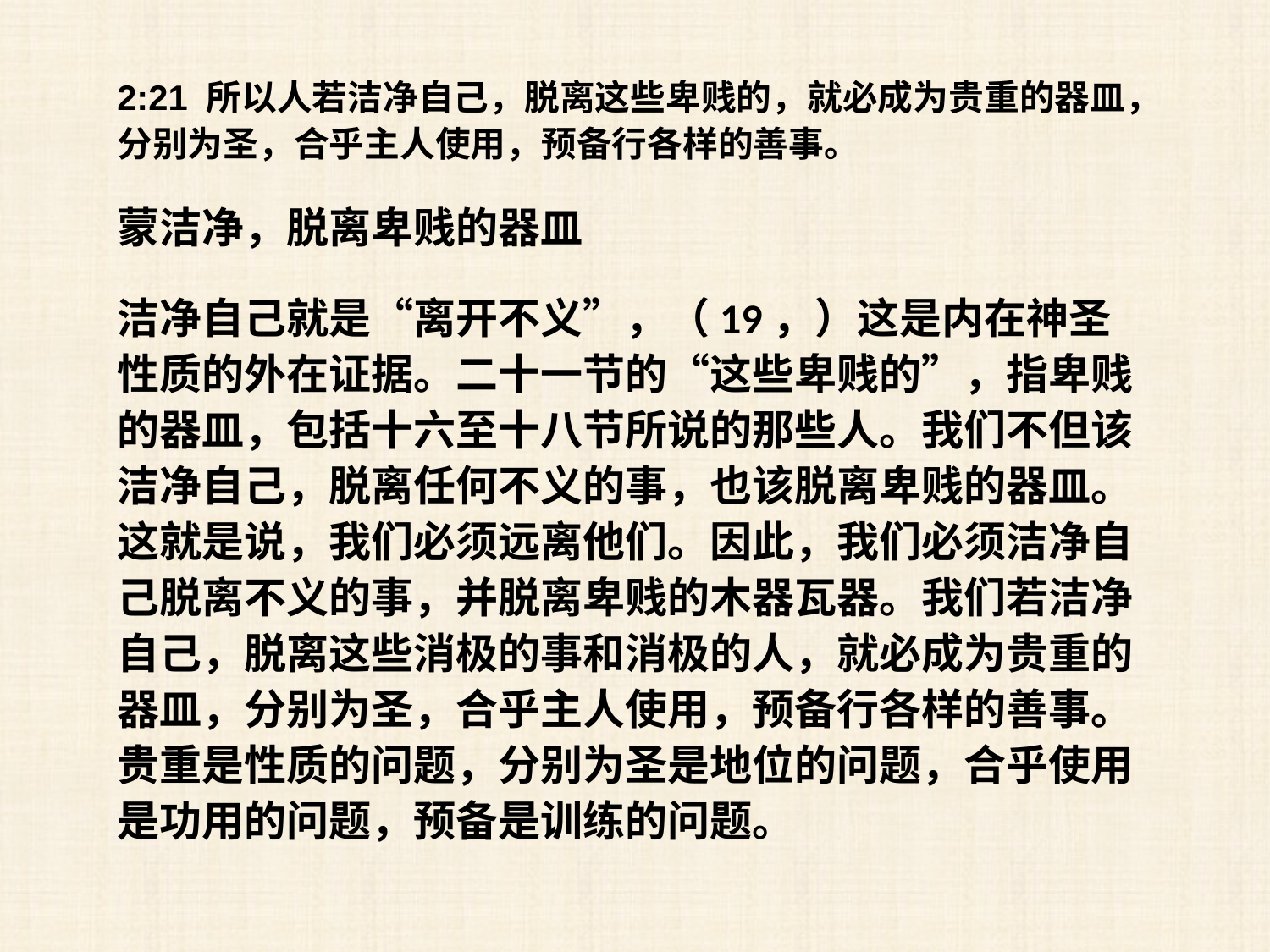

2:21 所以人若洁净自己，脱离这些卑贱的，就必成为贵重的器皿，分别为圣，合乎主人使用，预备行各样的善事。
蒙洁净，脱离卑贱的器皿
洁净自己就是“离开不义”，（19，）这是内在神圣性质的外在证据。二十一节的“这些卑贱的”，指卑贱的器皿，包括十六至十八节所说的那些人。我们不但该洁净自己，脱离任何不义的事，也该脱离卑贱的器皿。这就是说，我们必须远离他们。因此，我们必须洁净自己脱离不义的事，并脱离卑贱的木器瓦器。我们若洁净自己，脱离这些消极的事和消极的人，就必成为贵重的器皿，分别为圣，合乎主人使用，预备行各样的善事。贵重是性质的问题，分别为圣是地位的问题，合乎使用是功用的问题，预备是训练的问题。